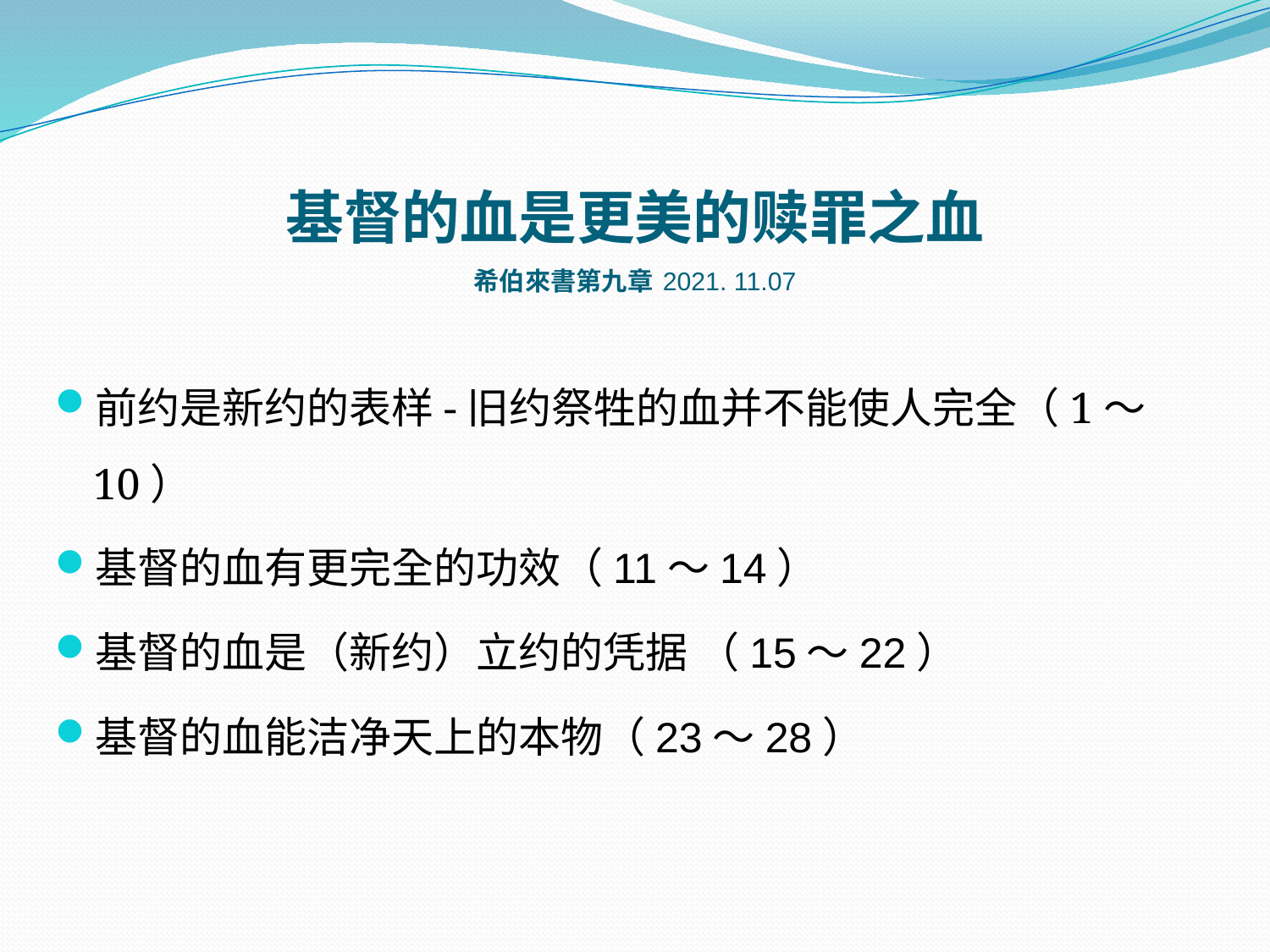

# 基督的血是更美的赎罪之血 希伯來書第九章 2021. 11.07
前约是新约的表样-旧约祭牲的血并不能使人完全（1～10）
基督的血有更完全的功效（11～14）
基督的血是（新约）立约的凭据 （15～22）
基督的血能洁净天上的本物（23～28）